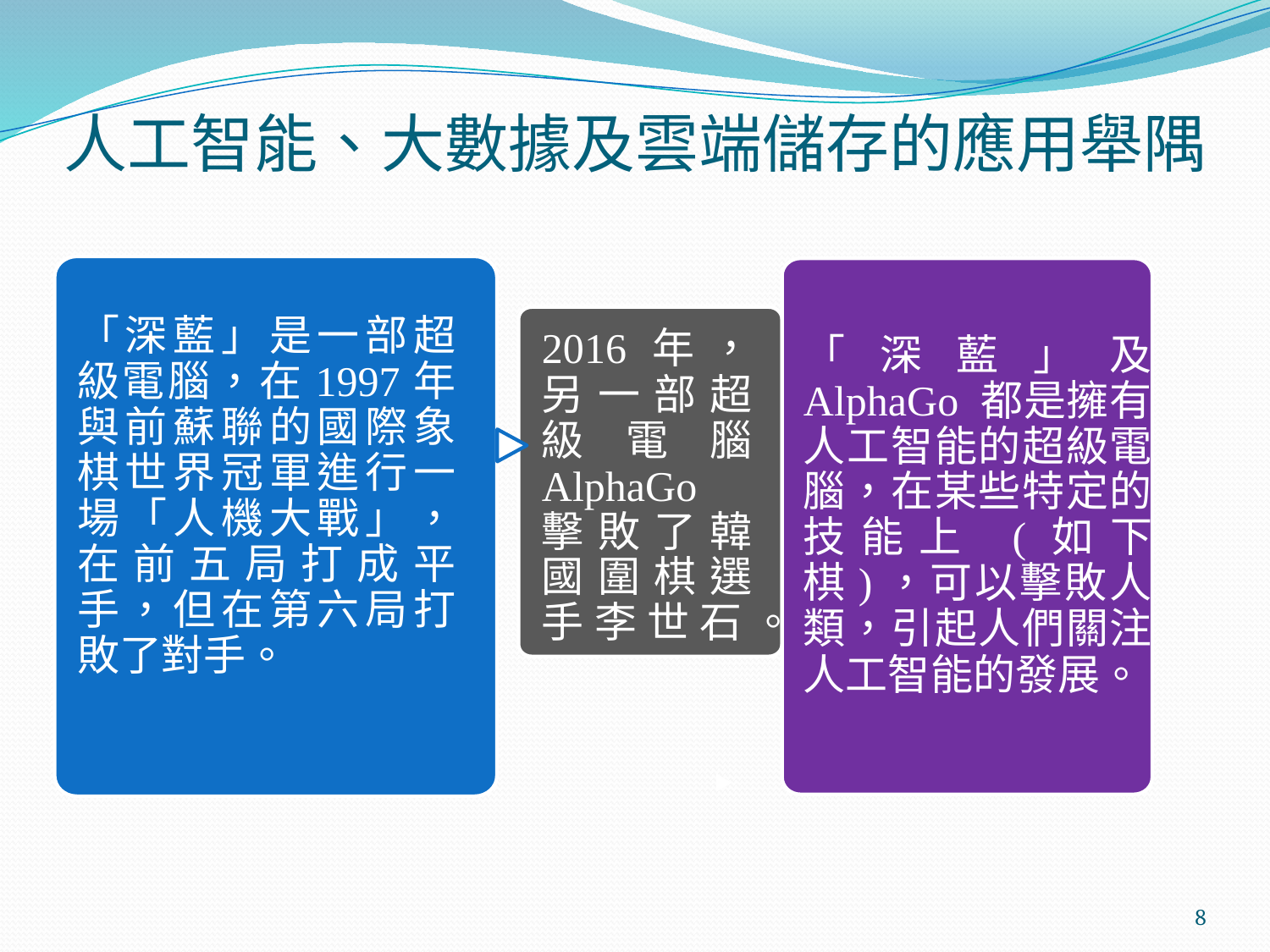

# 人工智能、大數據及雲端儲存的應用舉隅

「深藍」及 AlphaGo 都是擁有人工智能的超級電腦，在某些特定的技能上 (如下棋)，可以擊敗人類，引起人們關注人工智能的發展。

「深藍」是一部超級電腦，在1997年與前蘇聯的國際象棋世界冠軍進行一場「人機大戰」，在前五局打成平手，但在第六局打敗了對手。

2016年，另一部超級電腦 AlphaGo 擊敗了韓國圍棋選手李世石。

8